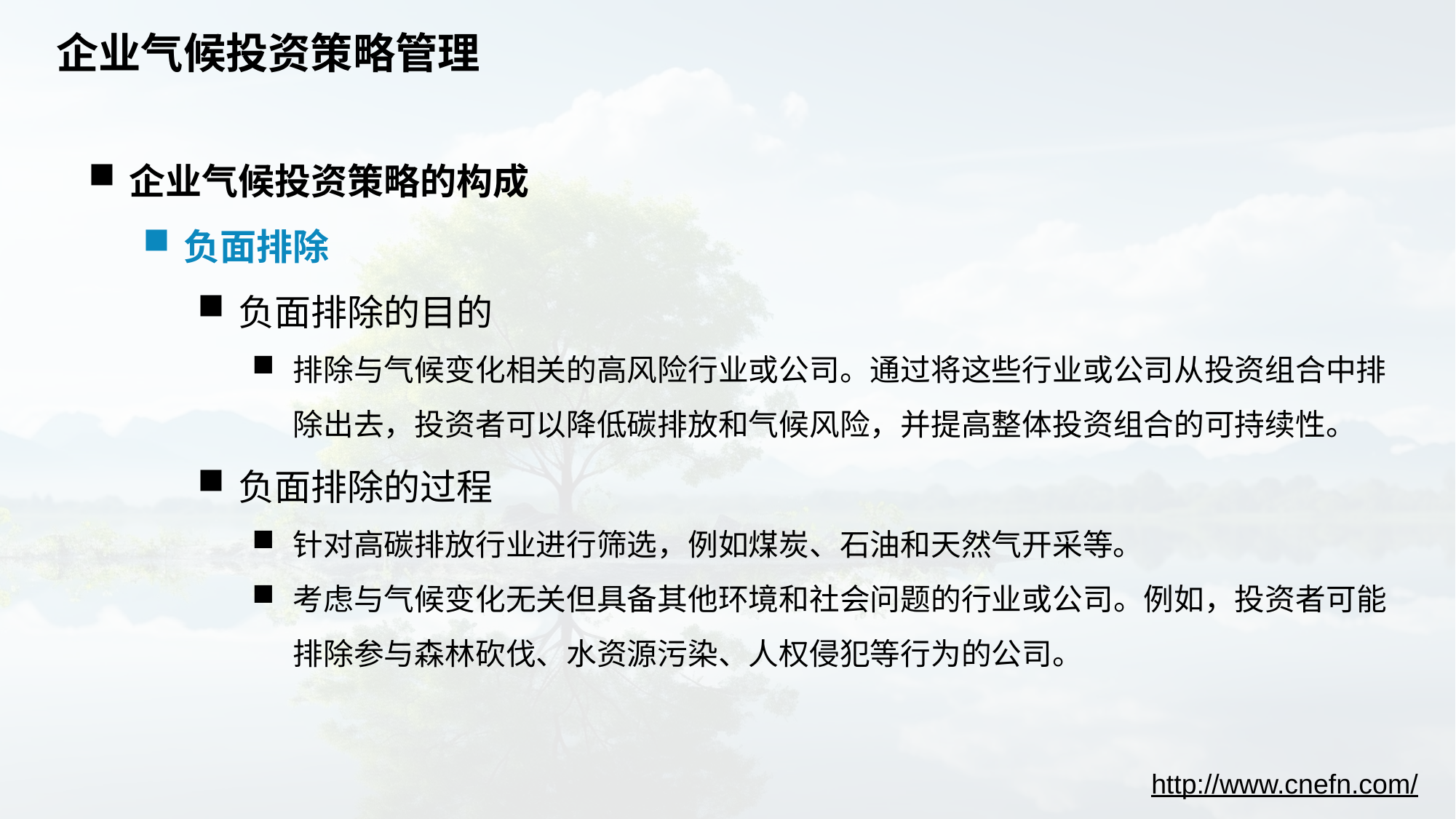

# 企业气候投资策略管理
企业气候投资策略的构成
负面排除
负面排除的目的
排除与气候变化相关的高风险行业或公司。通过将这些行业或公司从投资组合中排除出去，投资者可以降低碳排放和气候风险，并提高整体投资组合的可持续性。
负面排除的过程
针对高碳排放行业进行筛选，例如煤炭、石油和天然气开采等。
考虑与气候变化无关但具备其他环境和社会问题的行业或公司。例如，投资者可能排除参与森林砍伐、水资源污染、人权侵犯等行为的公司。